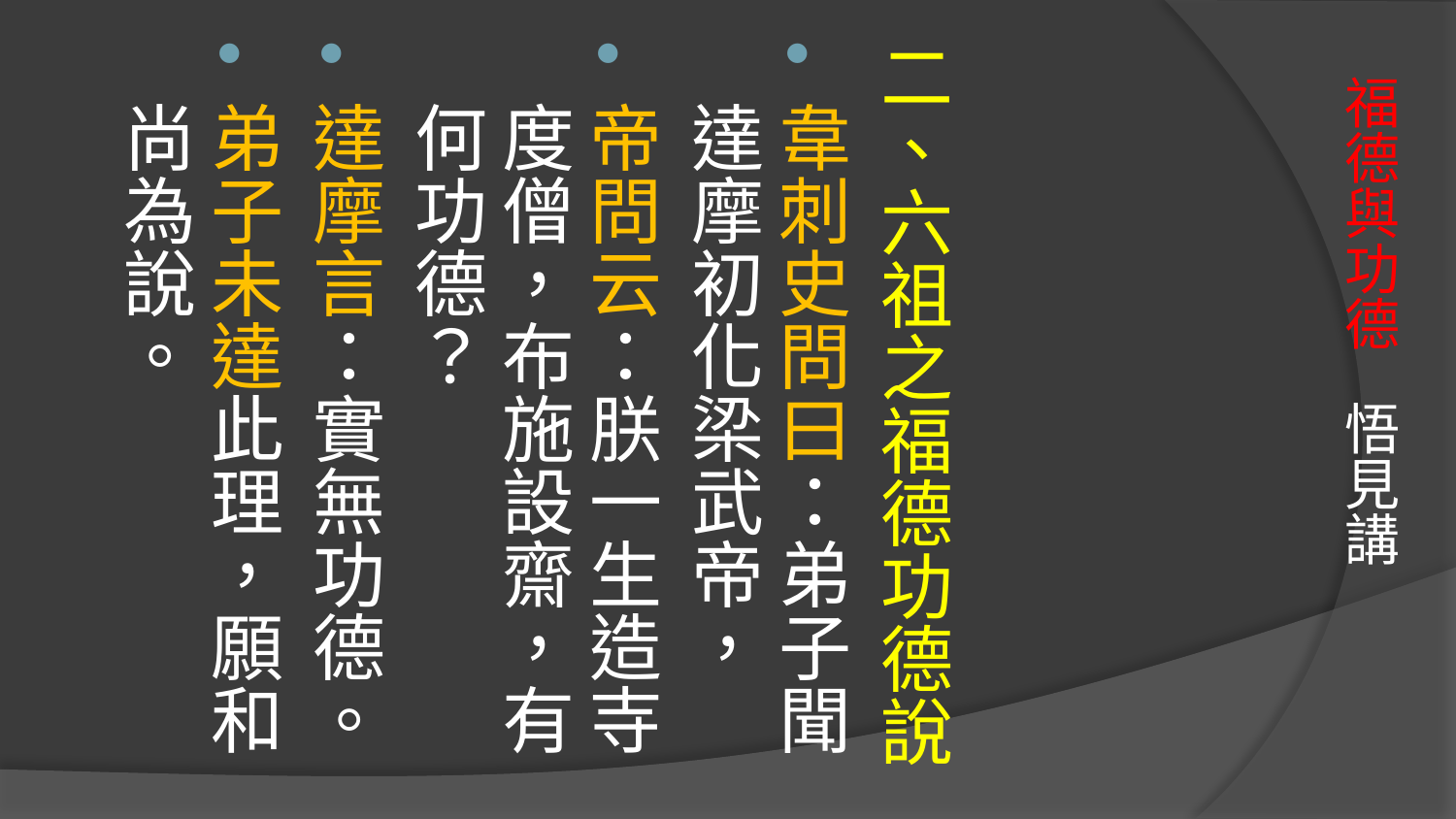

二、六祖之福德功德說
韋刺史問曰：弟子聞達摩初化梁武帝，
帝問云：朕一生造寺度僧，布施設齋，有何功德？
達摩言：實無功德。
弟子未達此理，願和尚為說。
# 福德與功德    悟見講